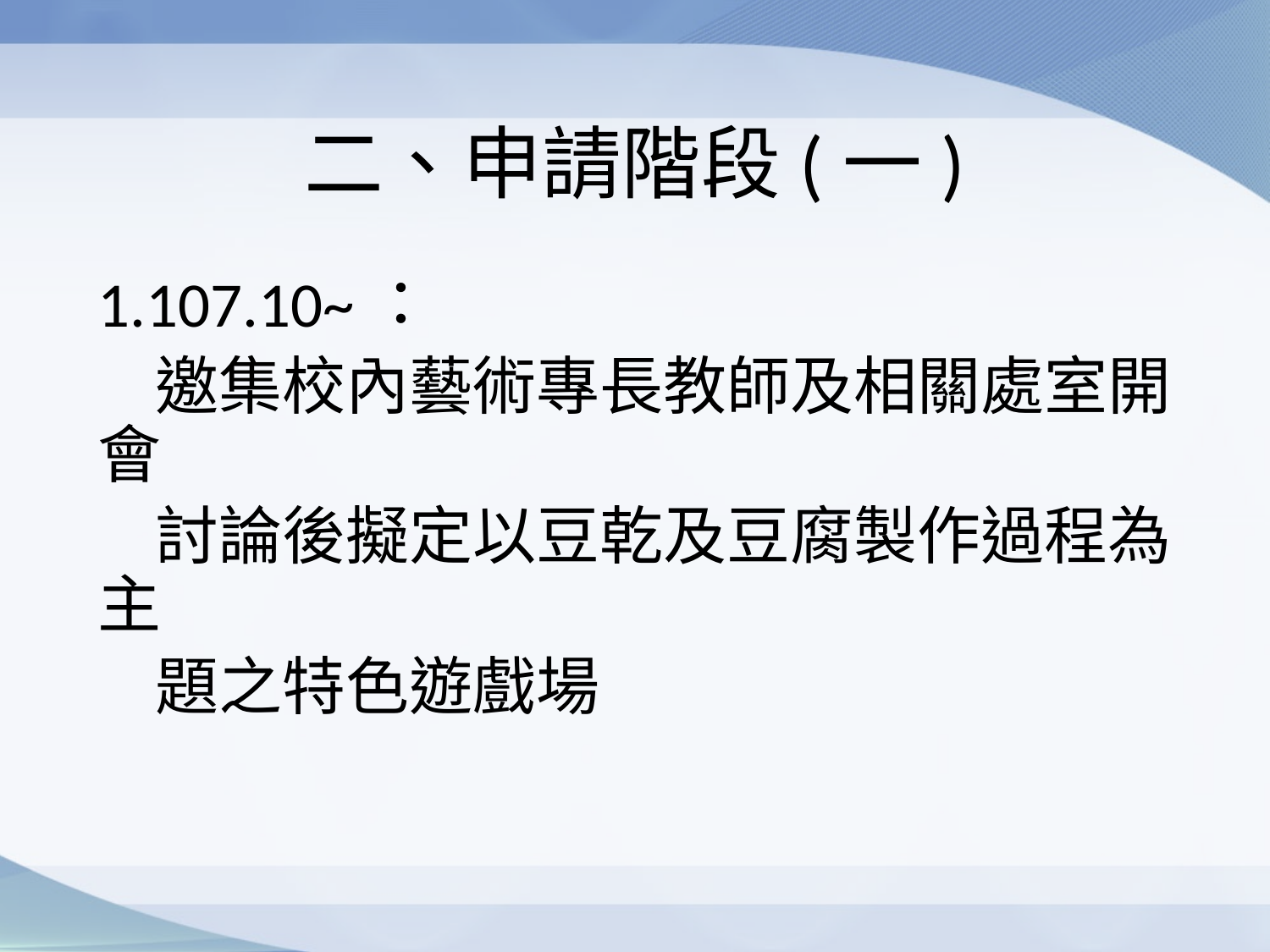

# 二、申請階段(一)
1.107.10~：
   邀集校內藝術專長教師及相關處室開會
   討論後擬定以豆乾及豆腐製作過程為主
   題之特色遊戲場